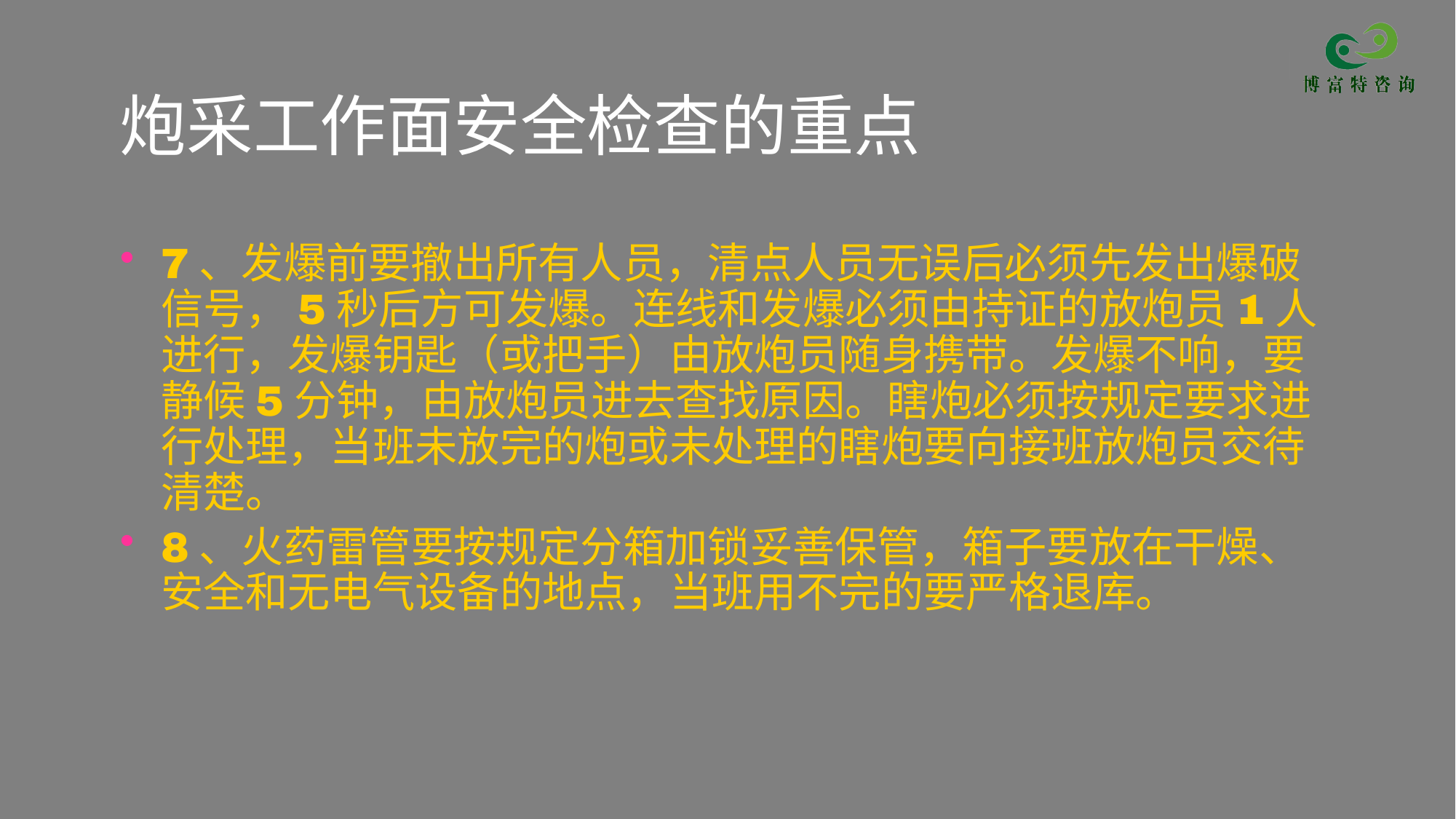

# 炮采工作面安全检查的重点
7、发爆前要撤出所有人员，清点人员无误后必须先发出爆破信号，5秒后方可发爆。连线和发爆必须由持证的放炮员1人进行，发爆钥匙（或把手）由放炮员随身携带。发爆不响，要静候5分钟，由放炮员进去查找原因。瞎炮必须按规定要求进行处理，当班未放完的炮或未处理的瞎炮要向接班放炮员交待清楚。
8、火药雷管要按规定分箱加锁妥善保管，箱子要放在干燥、安全和无电气设备的地点，当班用不完的要严格退库。